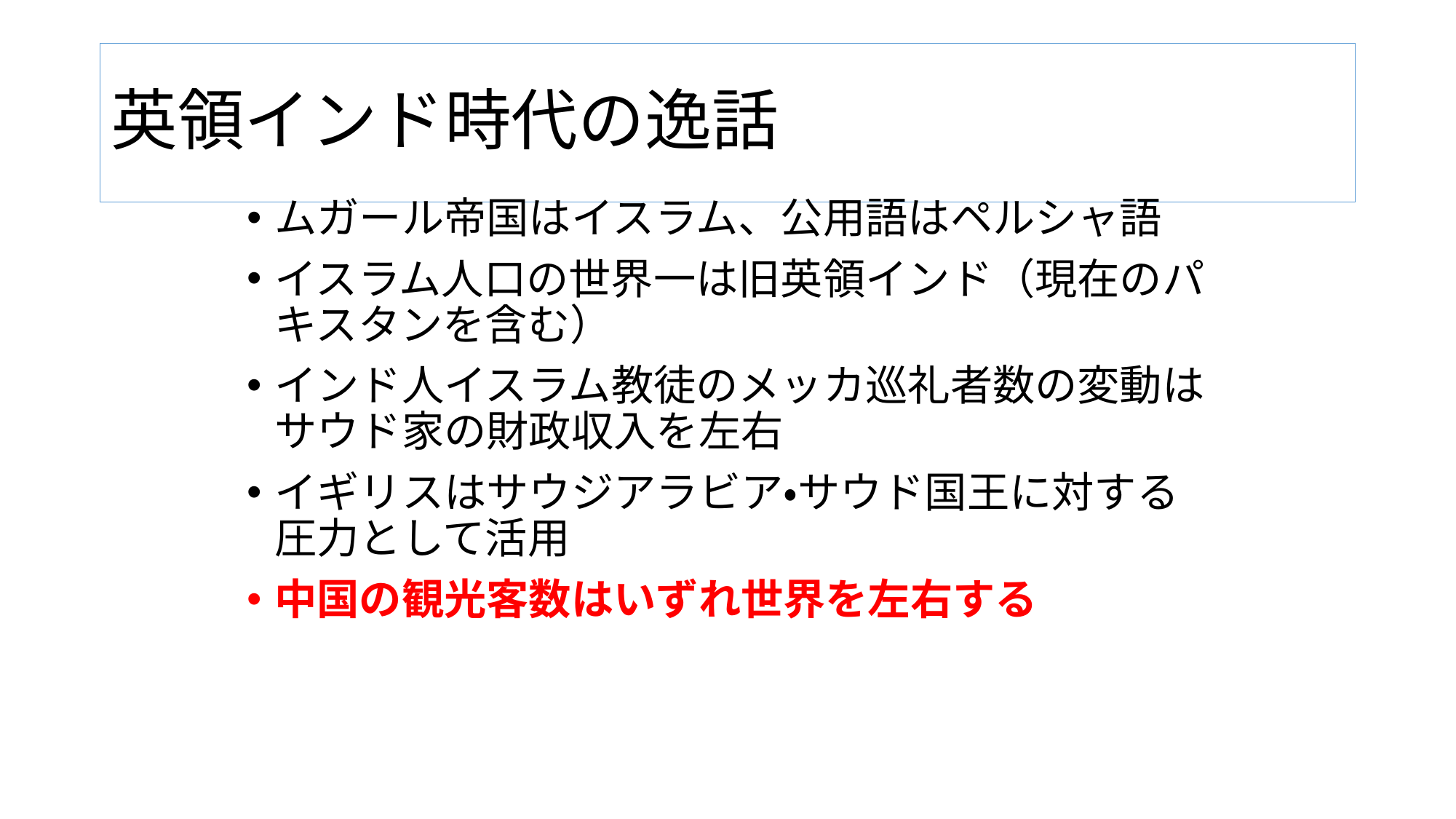

# 英領インド時代の逸話
ムガール帝国はイスラム、公用語はペルシャ語
イスラム人口の世界一は旧英領インド（現在のパキスタンを含む）
インド人イスラム教徒のメッカ巡礼者数の変動はサウド家の財政収入を左右
イギリスはサウジアラビア・サウド国王に対する圧力として活用
中国の観光客数はいずれ世界を左右する